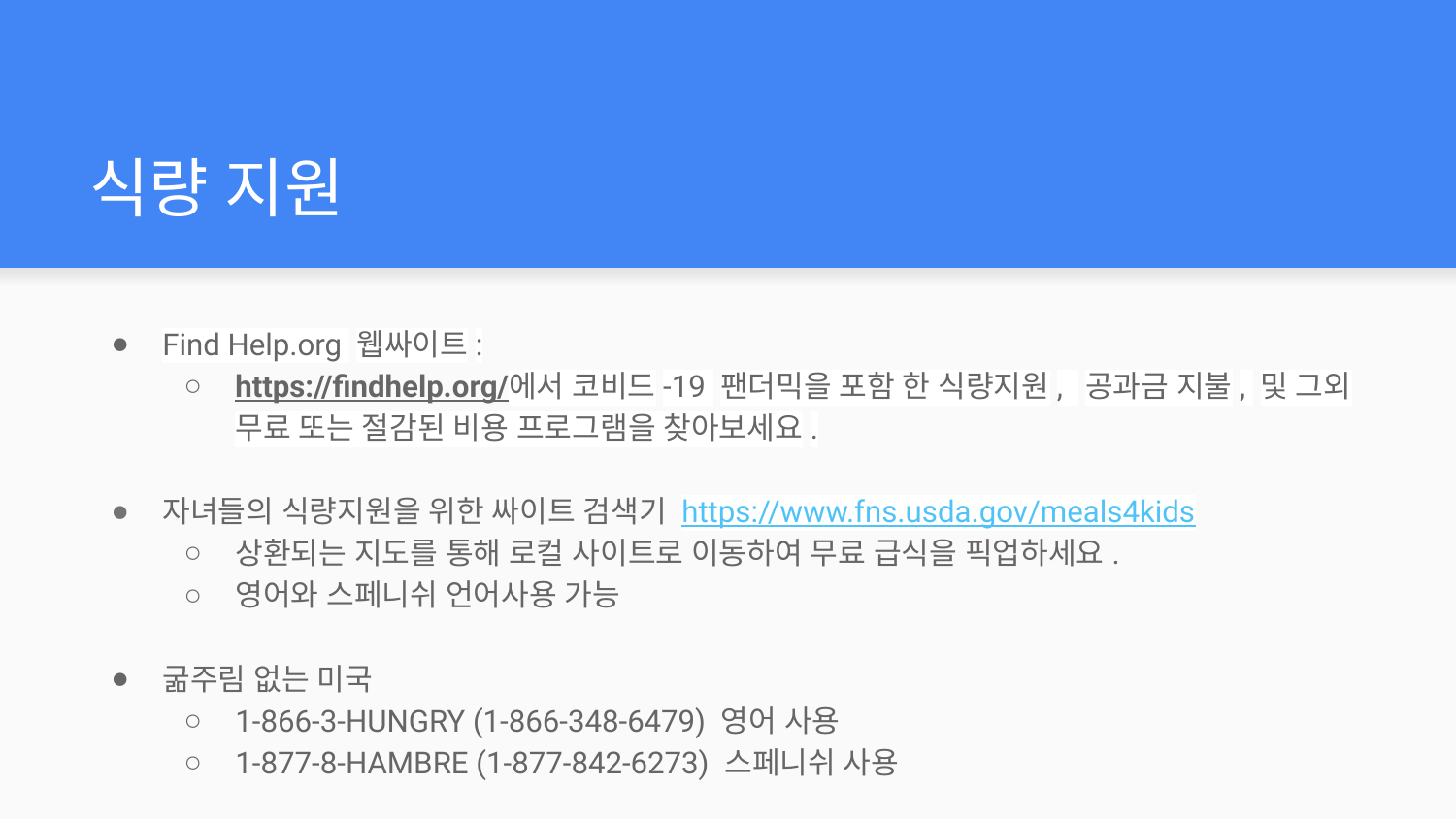

# 식량 지원
Find Help.org 웹싸이트:
https://findhelp.org/에서 코비드-19 팬더믹을 포함 한 식량지원,  공과금 지불, 및 그외 무료 또는 절감된 비용 프로그램을 찾아보세요.

자녀들의 식량지원을 위한 싸이트 검색기 https://www.fns.usda.gov/meals4kids
상환되는 지도를 통해 로컬 사이트로 이동하여 무료 급식을 픽업하세요.
영어와 스페니쉬 언어사용 가능

굶주림 없는 미국
1-866-3-HUNGRY (1-866-348-6479) 영어 사용
1-877-8-HAMBRE (1-877-842-6273) 스페니쉬 사용